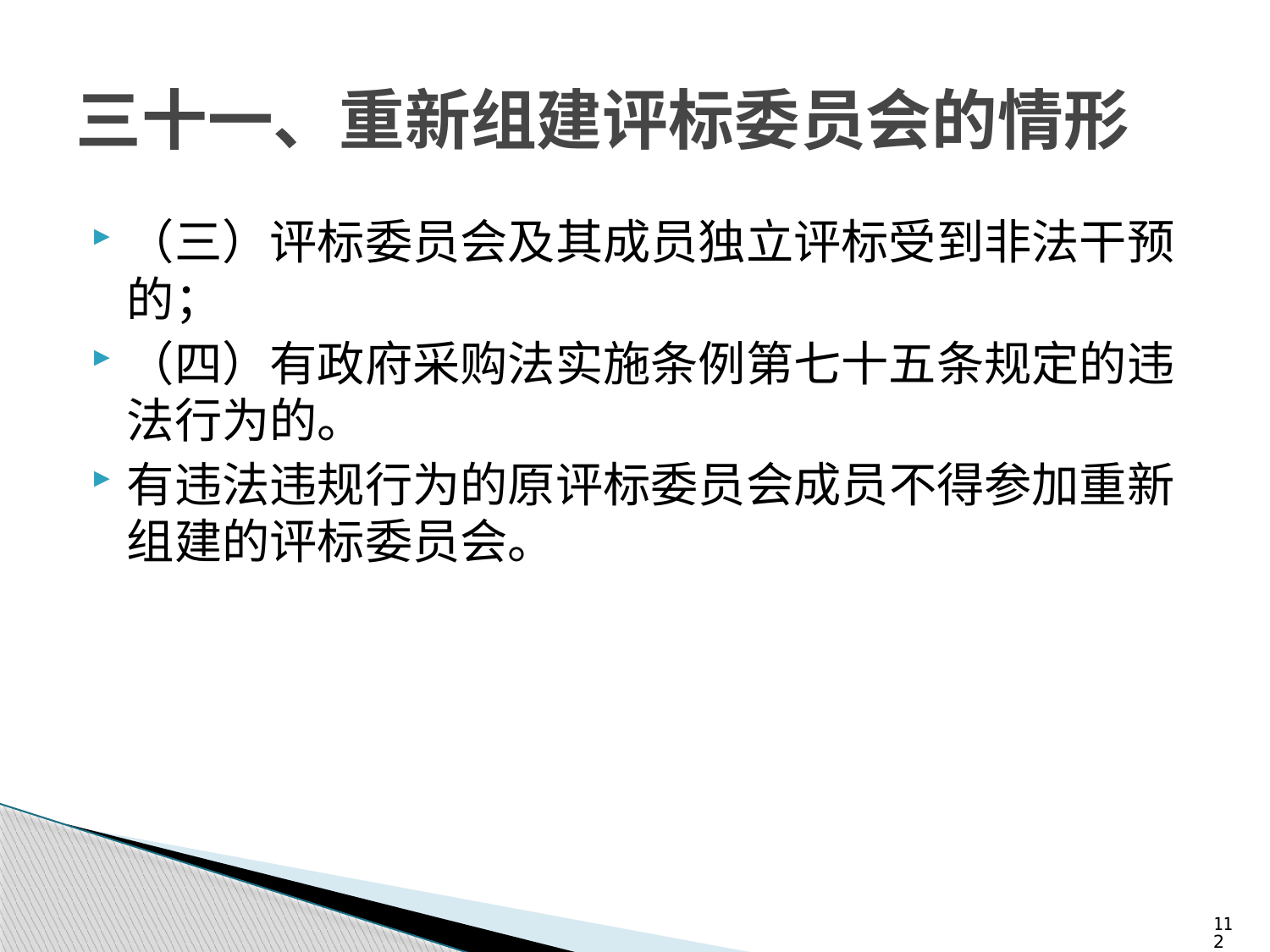

# 三十一、重新组建评标委员会的情形
（三）评标委员会及其成员独立评标受到非法干预的；
（四）有政府采购法实施条例第七十五条规定的违法行为的。
有违法违规行为的原评标委员会成员不得参加重新组建的评标委员会。

112